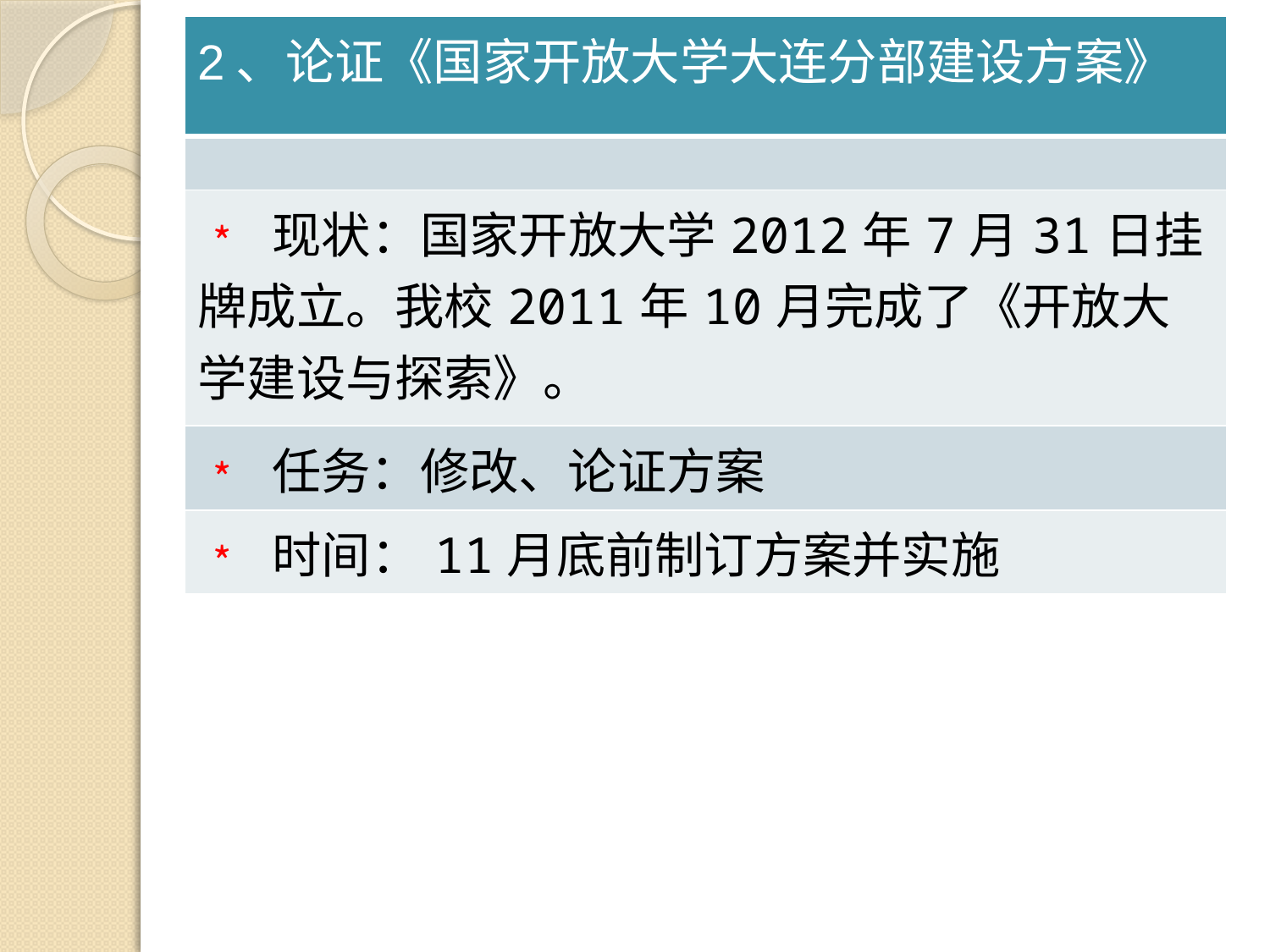

| 2、论证《国家开放大学大连分部建设方案》 |
| --- |
|  |
| ﹡ 现状：国家开放大学2012年7月31日挂牌成立。我校2011年10月完成了《开放大学建设与探索》。 |
| ﹡ 任务：修改、论证方案 |
| ﹡ 时间：11月底前制订方案并实施 |
#